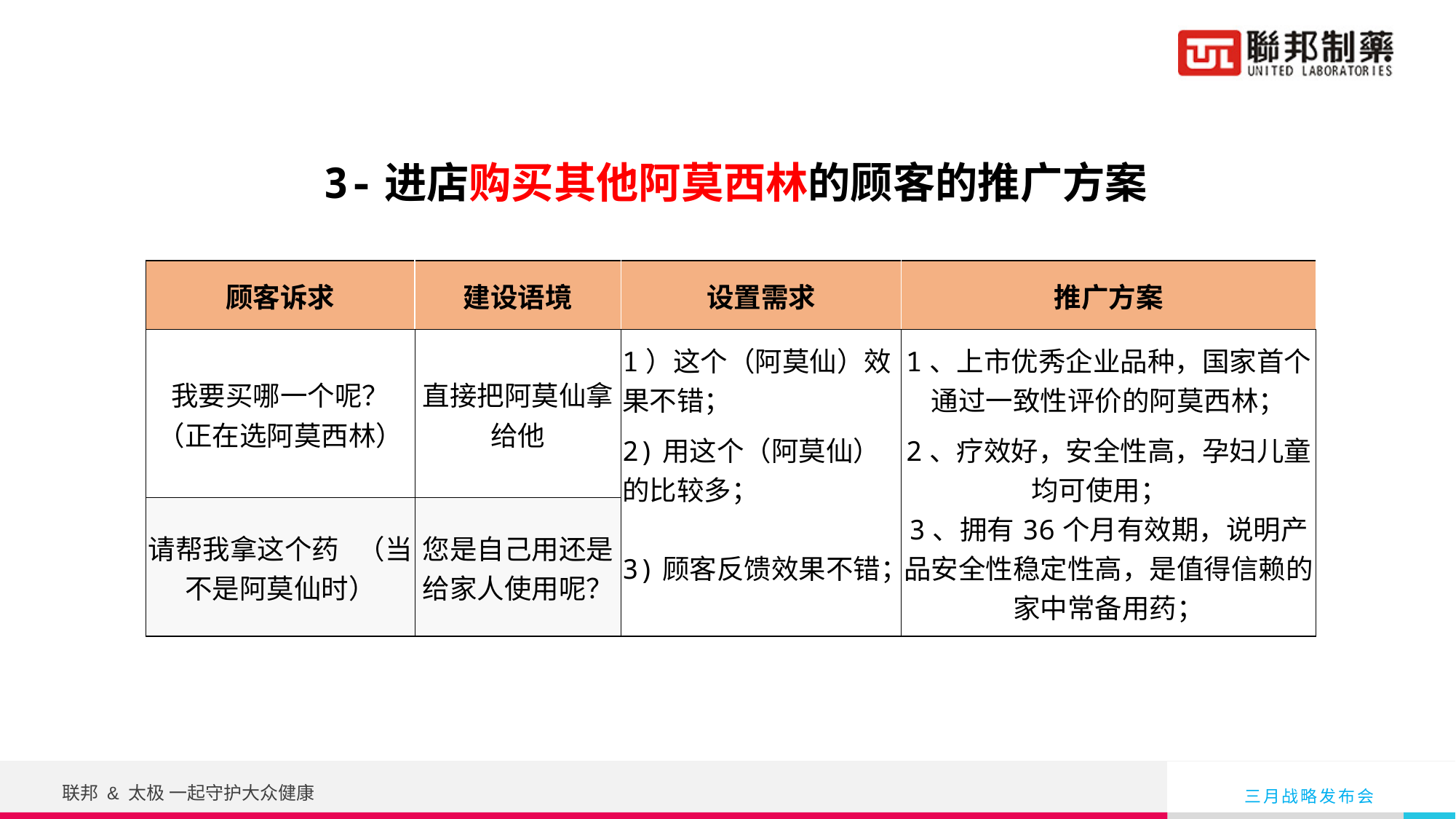

3-进店购买其他阿莫西林的顾客的推广方案
| 顾客诉求 | 建设语境 | 设置需求 | 推广方案 |
| --- | --- | --- | --- |
| 我要买哪一个呢？ （正在选阿莫西林） | 直接把阿莫仙拿给他 | 1）这个（阿莫仙）效果不错； | 1、上市优秀企业品种，国家首个通过一致性评价的阿莫西林； |
|  |  | 2)用这个（阿莫仙）的比较多； | 2、疗效好，安全性高，孕妇儿童均可使用； |
| 请帮我拿这个药 （当不是阿莫仙时） | 您是自己用还是给家人使用呢？ | 3)顾客反馈效果不错； | 3、拥有36个月有效期，说明产品安全性稳定性高，是值得信赖的家中常备用药； |
联邦 & 太极 一起守护大众健康